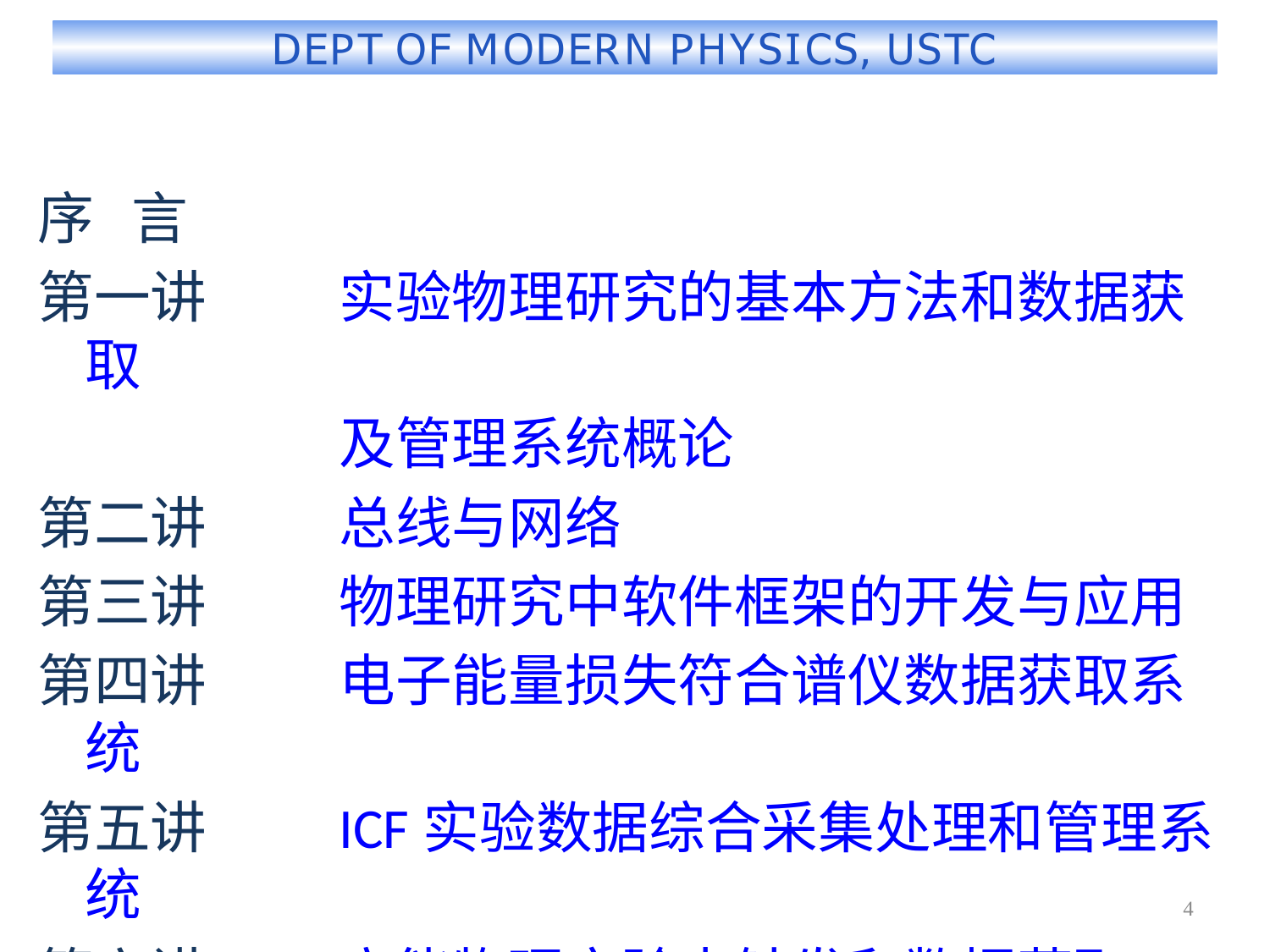

序   言
第一讲  	实验物理研究的基本方法和数据获取
			及管理系统概论
第二讲  	总线与网络
第三讲  	物理研究中软件框架的开发与应用
第四讲  	电子能量损失符合谱仪数据获取系统
第五讲  	ICF实验数据综合采集处理和管理系统
第六讲  	高能物理实验中触发和数据获取系统
4